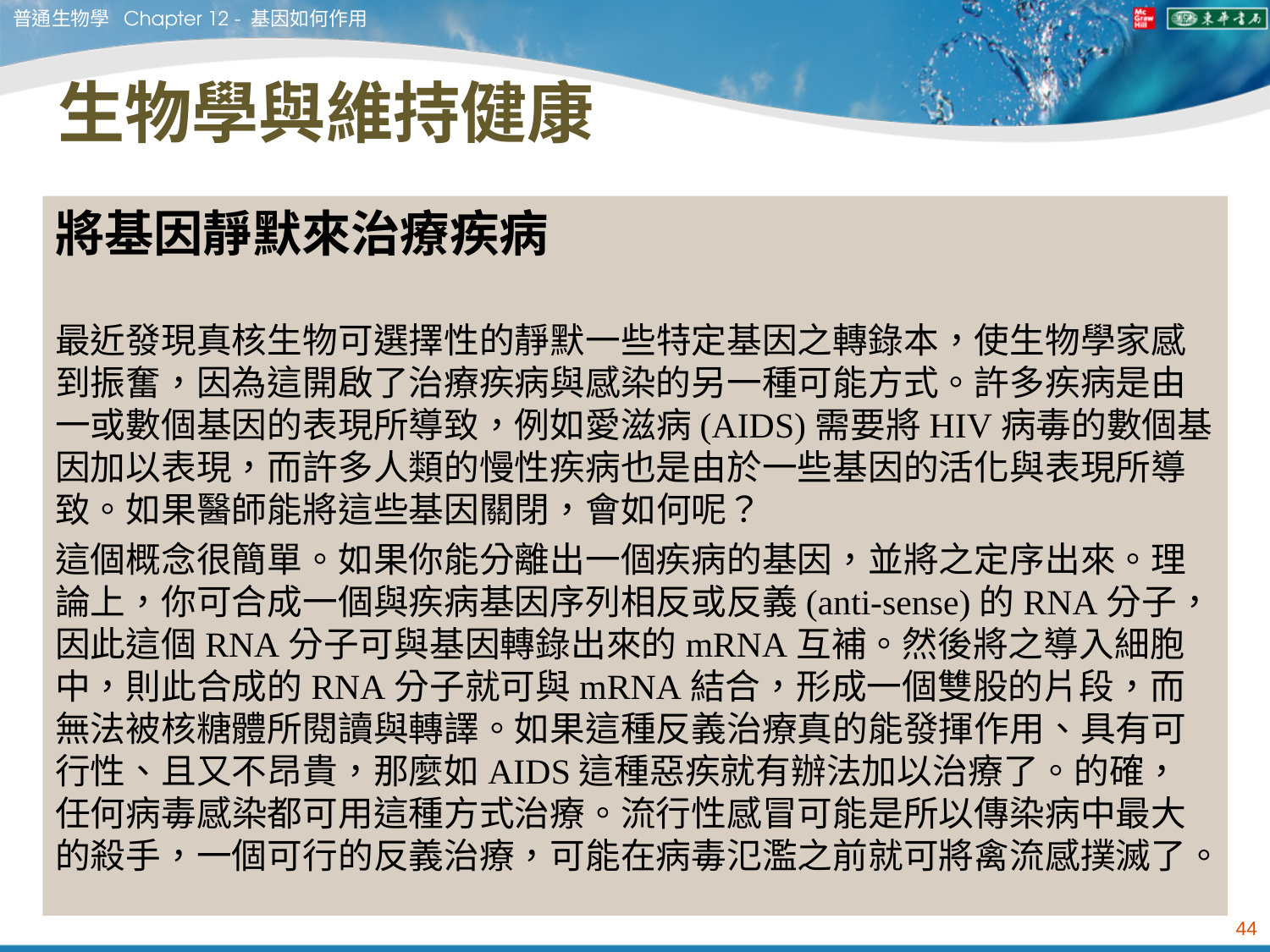

普通生物學  Chapter 12 - 基因如何作用
# 生物學與維持健康
將基因靜默來治療疾病

最近發現真核生物可選擇性的靜默一些特定基因之轉錄本，使生物學家感到振奮，因為這開啟了治療疾病與感染的另一種可能方式。許多疾病是由一或數個基因的表現所導致，例如愛滋病(AIDS)需要將HIV病毒的數個基因加以表現，而許多人類的慢性疾病也是由於一些基因的活化與表現所導致。如果醫師能將這些基因關閉，會如何呢？
這個概念很簡單。如果你能分離出一個疾病的基因，並將之定序出來。理論上，你可合成一個與疾病基因序列相反或反義(anti-sense)的RNA分子，因此這個RNA分子可與基因轉錄出來的mRNA互補。然後將之導入細胞中，則此合成的RNA分子就可與mRNA結合，形成一個雙股的片段，而無法被核糖體所閱讀與轉譯。如果這種反義治療真的能發揮作用、具有可行性、且又不昂貴，那麼如AIDS這種惡疾就有辦法加以治療了。的確，任何病毒感染都可用這種方式治療。流行性感冒可能是所以傳染病中最大的殺手，一個可行的反義治療，可能在病毒氾濫之前就可將禽流感撲滅了。

44